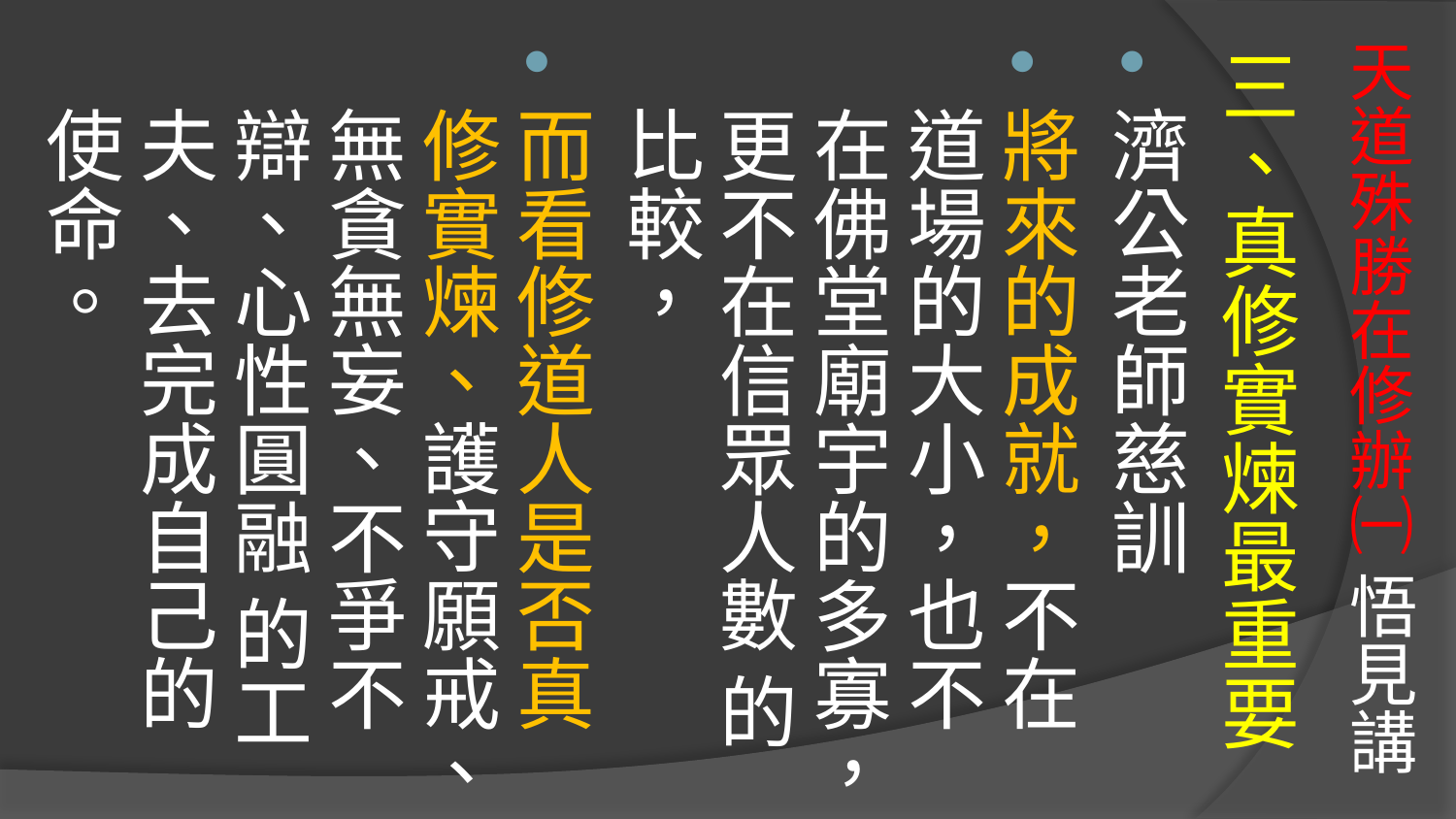

# 天道殊勝在修辦㈠ 悟見講
三、真修實煉最重要
濟公老師慈訓
將來的成就，不在道場的大小，也不在佛堂廟宇的多寡，更不在信眾人數 的比較，
而看修道人是否真修實煉、護守願戒、無貪無妄、不爭不辯、心性圓融 的工夫、去完成自己的使命。